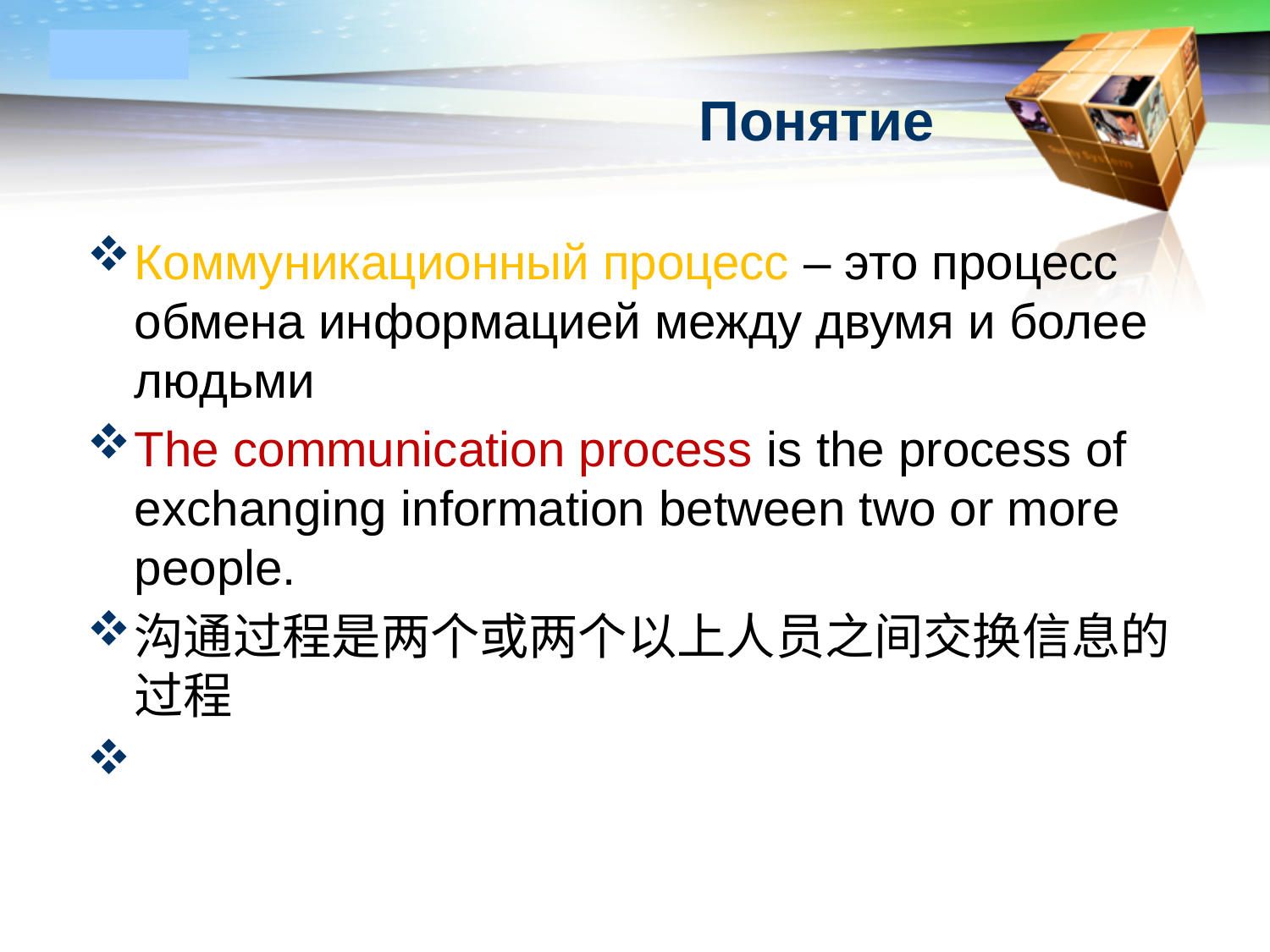

# Понятие
Коммуникационный процесс – это процесс обмена информацией между двумя и более людьми
The communication process is the process of exchanging information between two or more people.
沟通过程是两个或两个以上人员之间交换信息的过程